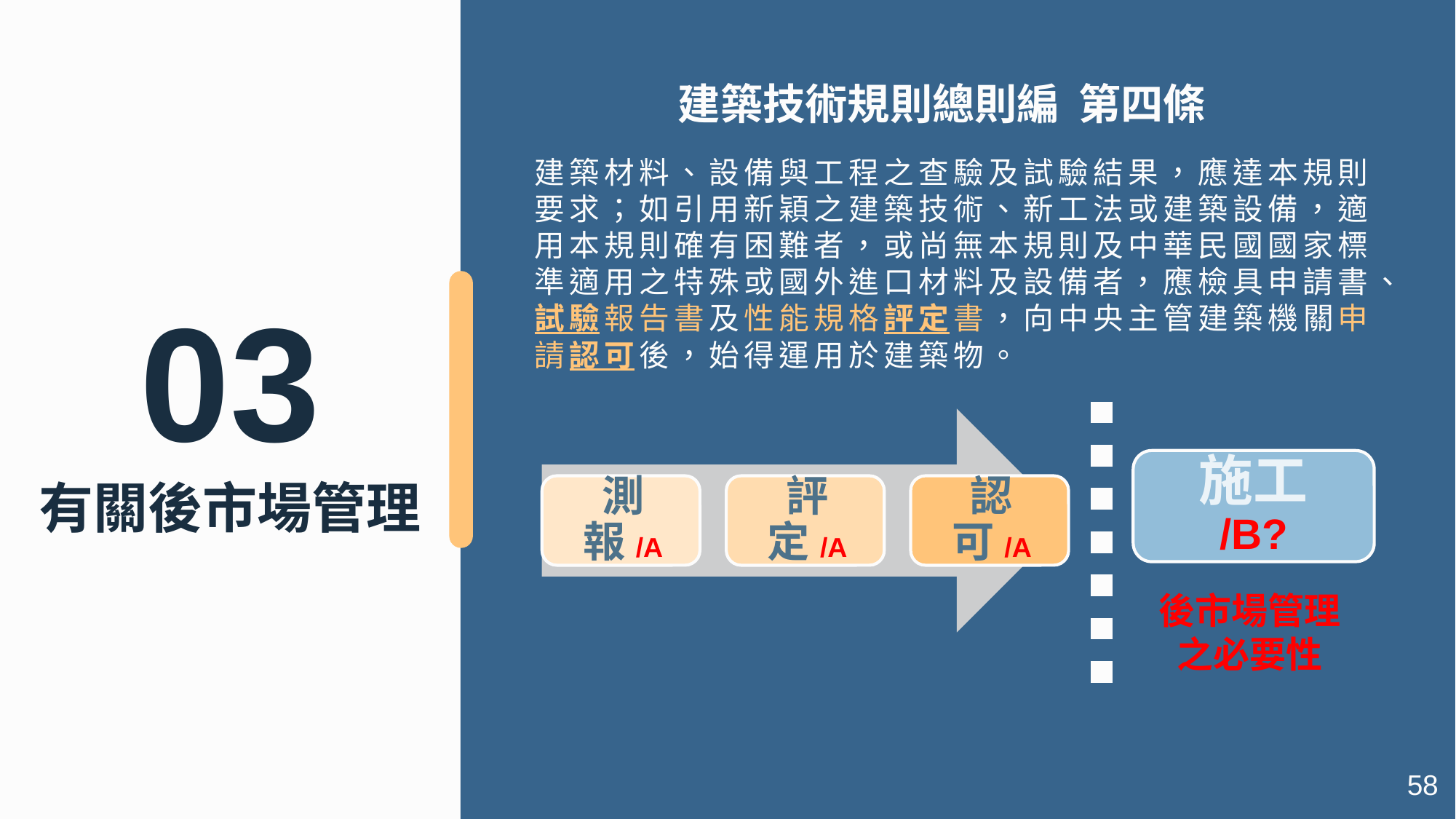

建築技術規則總則編  第四條
建築材料、設備與工程之查驗及試驗結果，應達本規則要求；如引用新穎之建築技術、新工法或建築設備，適用本規則確有困難者，或尚無本規則及中華民國國家標準適用之特殊或國外進口材料及設備者，應檢具申請書、試驗報告書及性能規格評定書，向中央主管建築機關申請認可後，始得運用於建築物。
03
有關後市場管理
測報/A
評定/A
認可/A

施工 /B?
後市場管理
之必要性
58